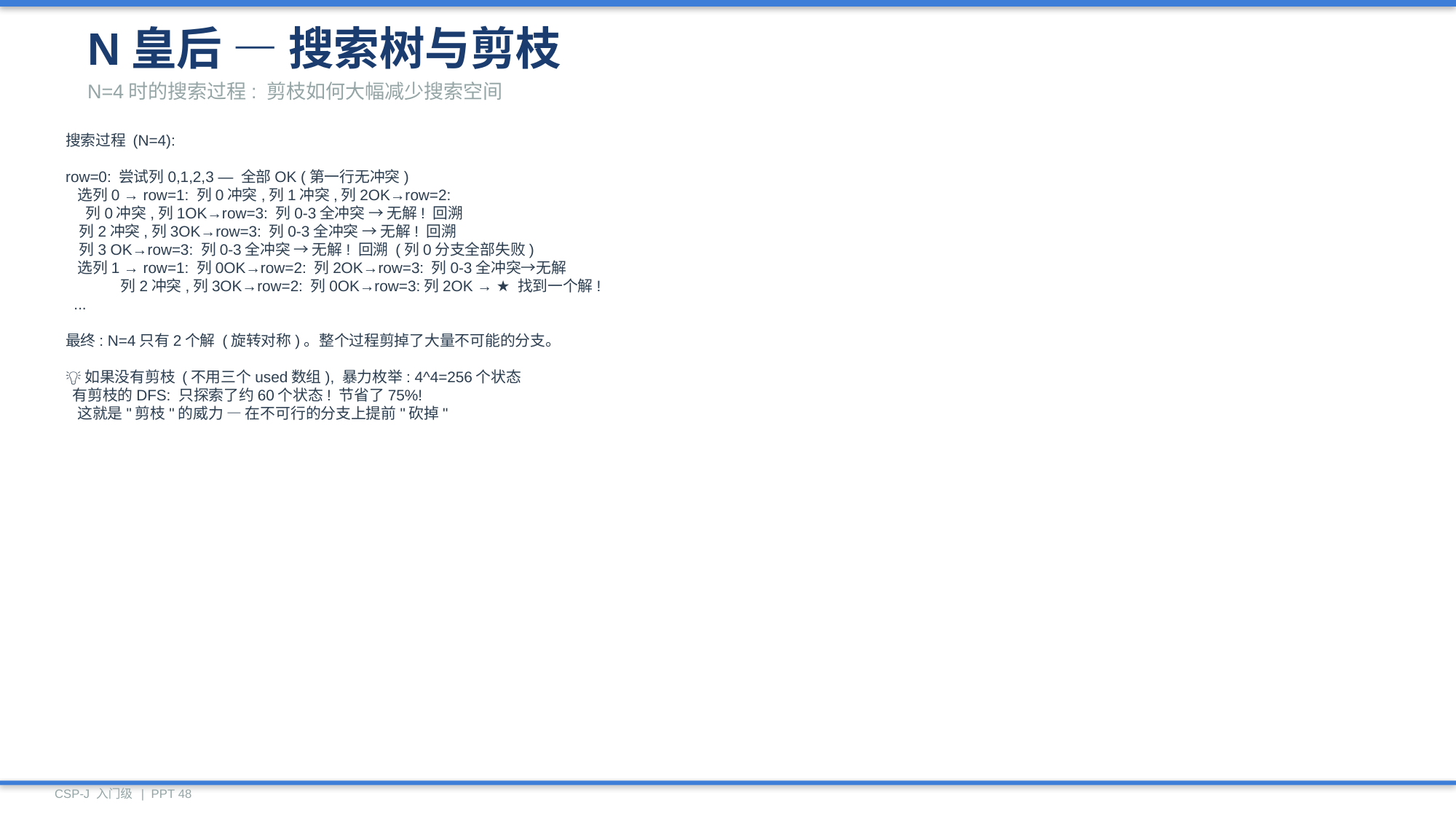

N皇后 — 搜索树与剪枝
N=4时的搜索过程: 剪枝如何大幅减少搜索空间
搜索过程 (N=4):
row=0: 尝试列0,1,2,3 — 全部OK (第一行无冲突)
  选列0 → row=1: 列0冲突,列1冲突,列2OK→row=2:
    列0冲突,列1OK→row=3: 列0-3全冲突 → 无解! 回溯
    列2冲突,列3OK→row=3: 列0-3全冲突 → 无解! 回溯
    列3 OK→row=3: 列0-3全冲突 → 无解! 回溯 (列0分支全部失败)
  选列1 → row=1: 列0OK→row=2: 列2OK→row=3: 列0-3全冲突→无解
                列2冲突,列3OK→row=2: 列0OK→row=3:列2OK → ★ 找到一个解!
  ...
最终: N=4只有2个解 (旋转对称)。整个过程剪掉了大量不可能的分支。
💡 如果没有剪枝 (不用三个used数组), 暴力枚举: 4^4=256个状态
  有剪枝的DFS: 只探索了约60个状态! 节省了75%!
  这就是"剪枝"的威力 — 在不可行的分支上提前"砍掉"

CSP-J 入门级  |  PPT 48